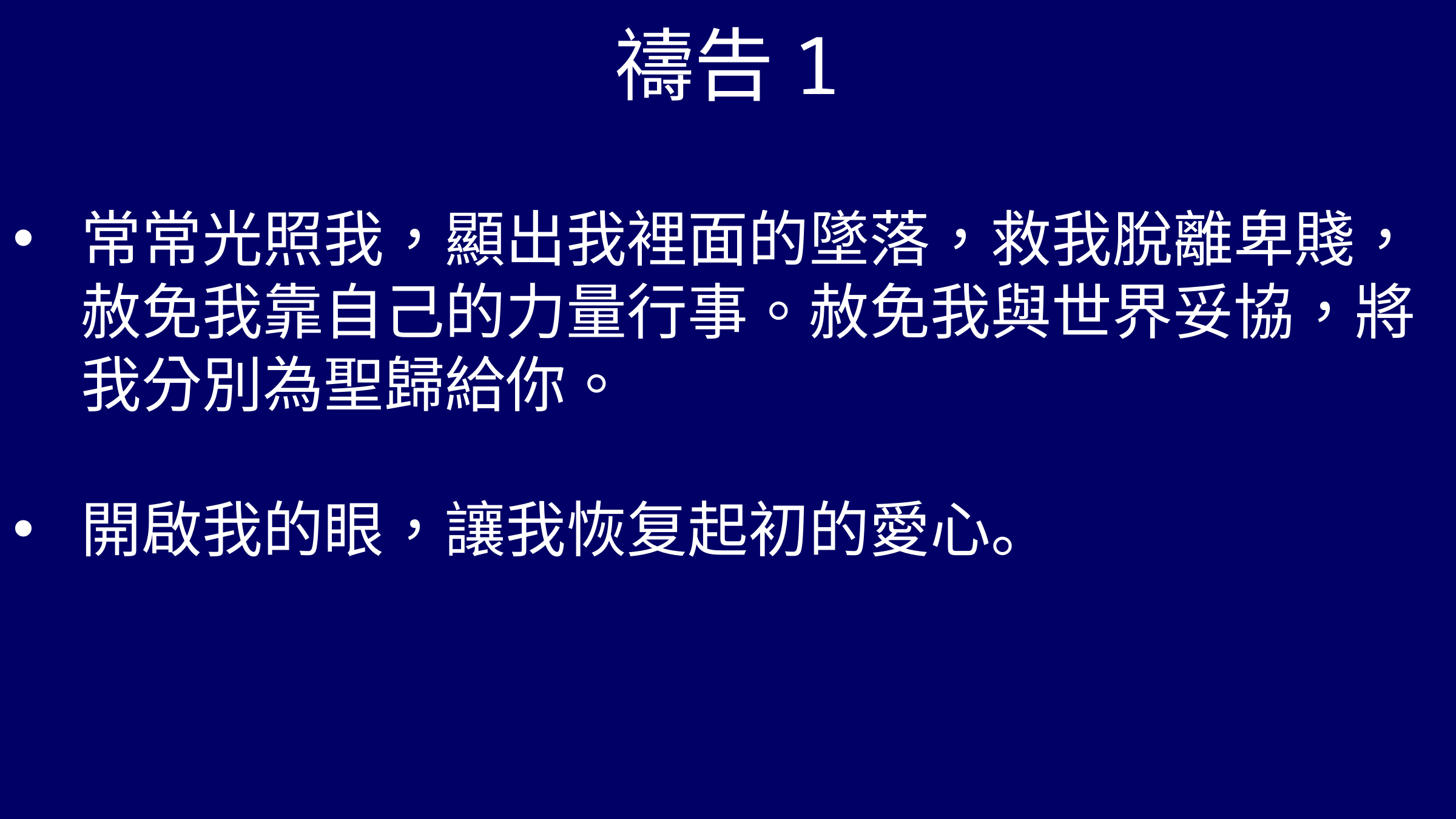

禱告1

常常光照我，顯出我裡面的墜落，救我脫離卑賤，赦免我靠自己的力量行事。赦免我與世界妥協，將我分別為聖歸給你。

開啟我的眼，讓我恢复起初的愛心。